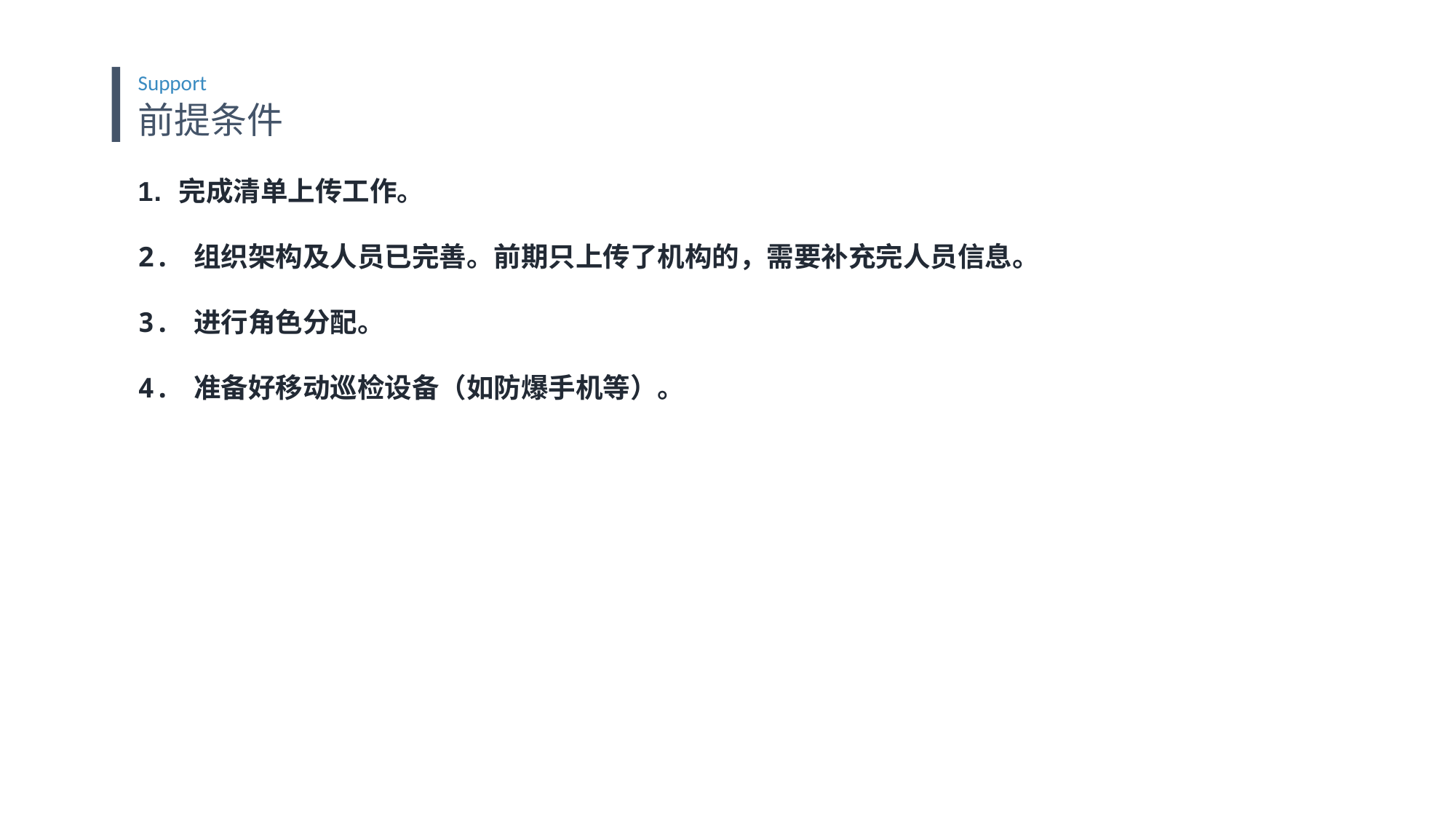

Support

前提条件
完成清单上传工作。

2. 组织架构及人员已完善。前期只上传了机构的，需要补充完人员信息。

3. 进行角色分配。

4. 准备好移动巡检设备（如防爆手机等）。